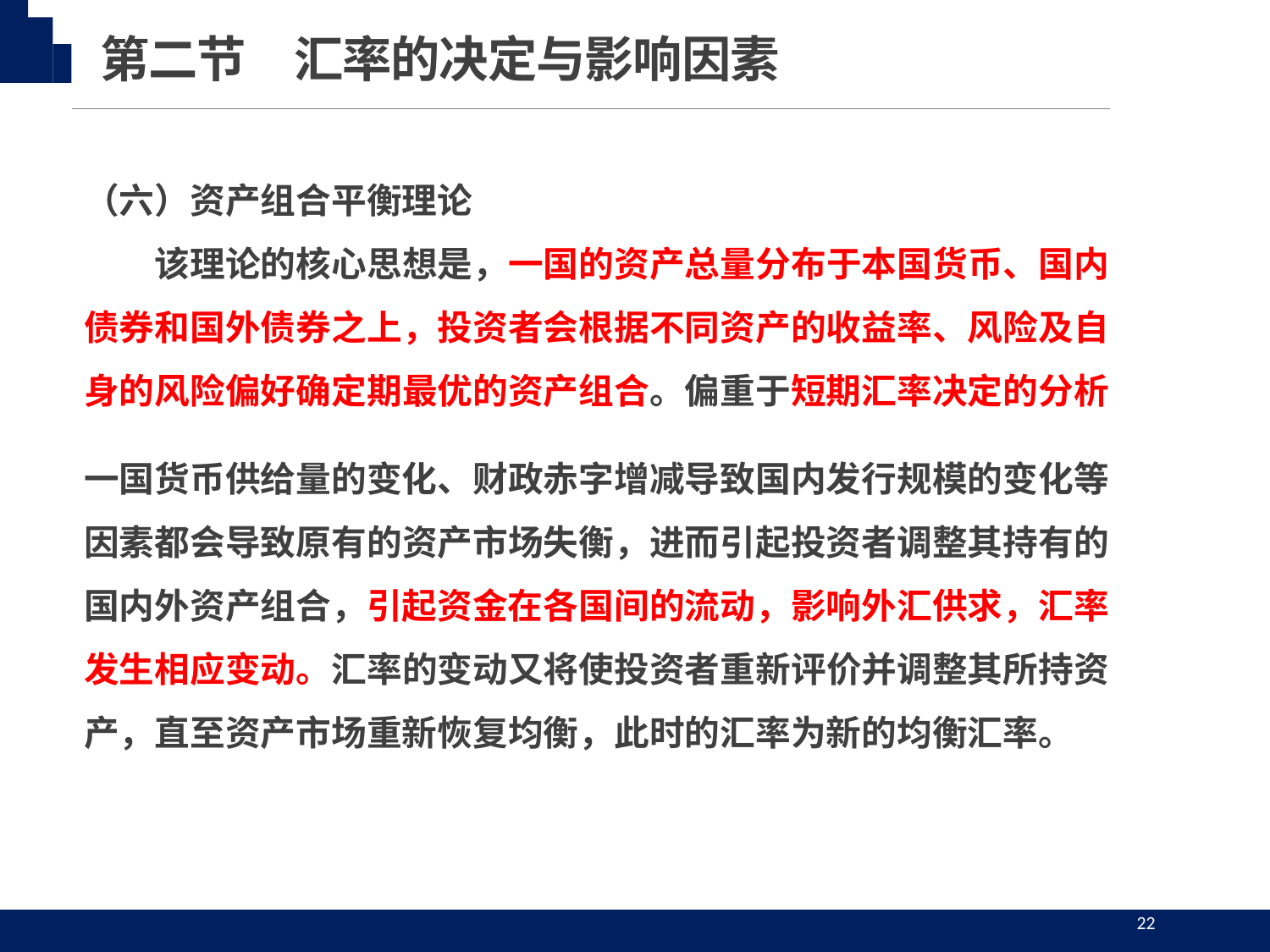

第二节　汇率的决定与影响因素
（六）资产组合平衡理论
　　该理论的核心思想是，一国的资产总量分布于本国货币、国内债券和国外债券之上，投资者会根据不同资产的收益率、风险及自身的风险偏好确定期最优的资产组合。偏重于短期汇率决定的分析
一国货币供给量的变化、财政赤字增减导致国内发行规模的变化等因素都会导致原有的资产市场失衡，进而引起投资者调整其持有的国内外资产组合，引起资金在各国间的流动，影响外汇供求，汇率发生相应变动。汇率的变动又将使投资者重新评价并调整其所持资产，直至资产市场重新恢复均衡，此时的汇率为新的均衡汇率。
22